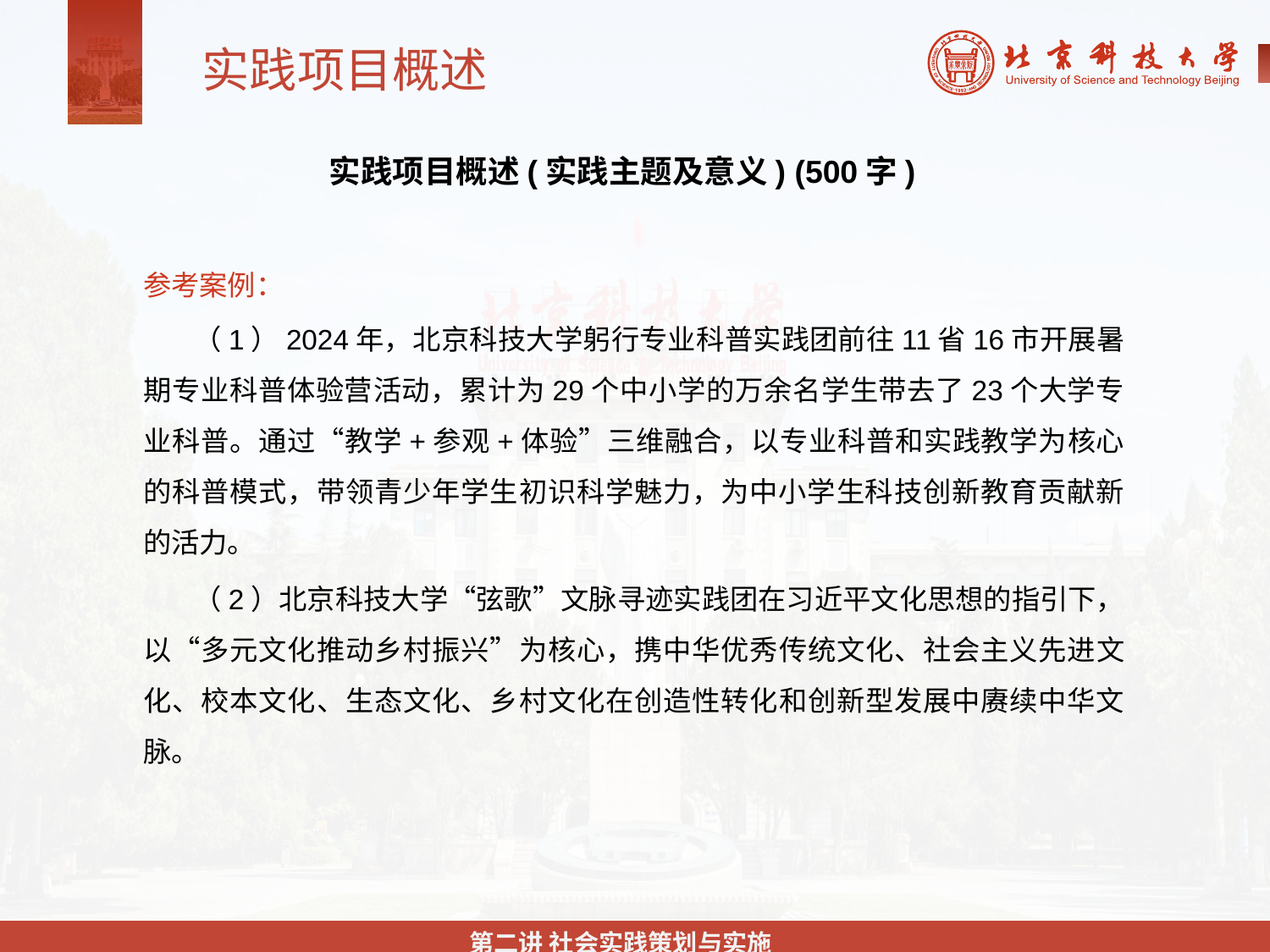

实践项目概述
实践项目概述(实践主题及意义) (500字)
参考案例：
（1）2024年，北京科技大学躬行专业科普实践团前往11省16市开展暑期专业科普体验营活动，累计为29个中小学的万余名学生带去了23个大学专业科普。通过“教学+参观+体验”三维融合，以专业科普和实践教学为核心的科普模式，带领青少年学生初识科学魅力，为中小学生科技创新教育贡献新的活力。
（2）北京科技大学“弦歌”文脉寻迹实践团在习近平文化思想的指引下，以“多元文化推动乡村振兴”为核心，携中华优秀传统文化、社会主义先进文化、校本文化、生态文化、乡村文化在创造性转化和创新型发展中赓续中华文脉。